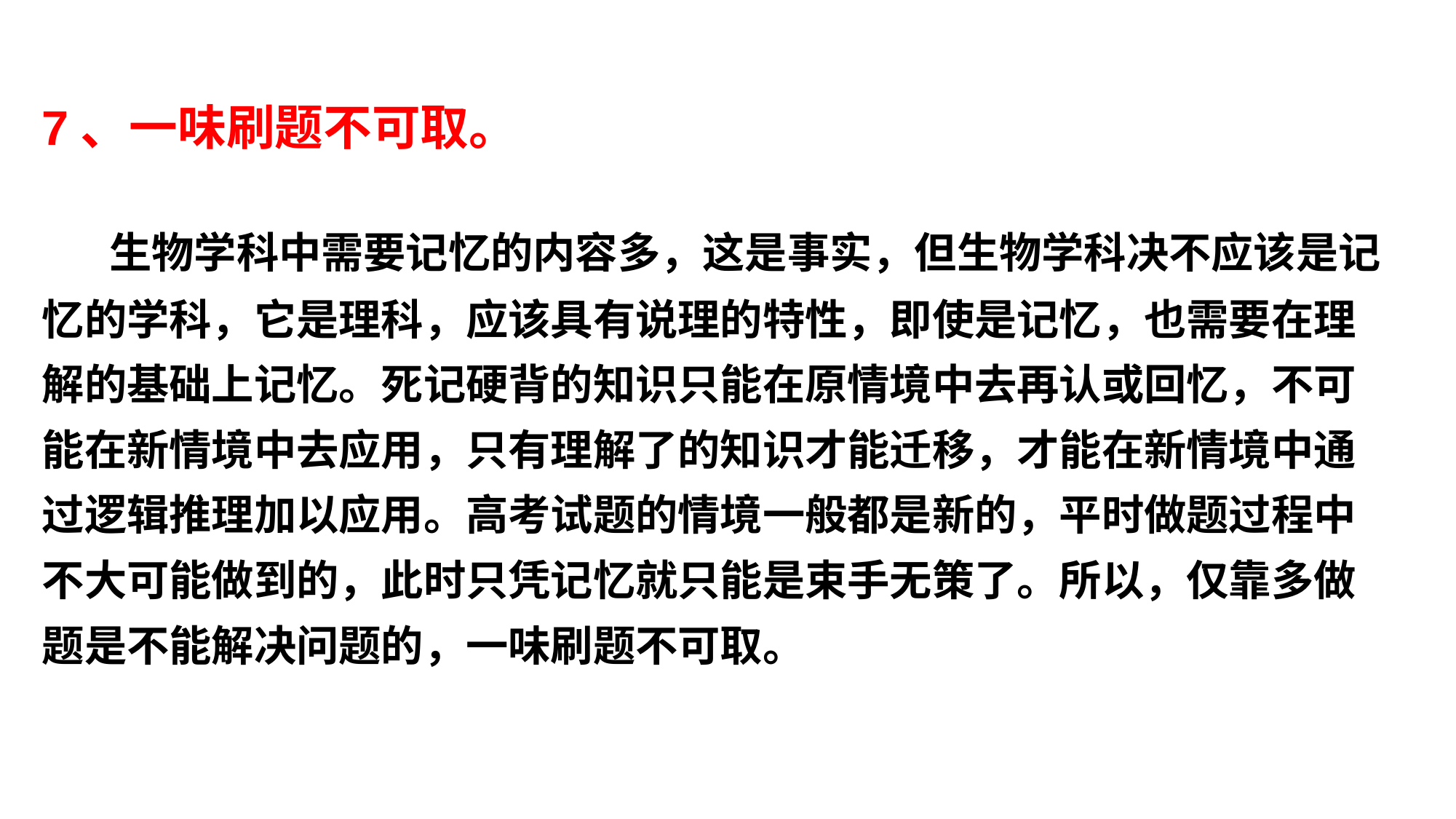

7、一味刷题不可取。

     生物学科中需要记忆的内容多，这是事实，但生物学科决不应该是记忆的学科，它是理科，应该具有说理的特性，即使是记忆，也需要在理解的基础上记忆。死记硬背的知识只能在原情境中去再认或回忆，不可能在新情境中去应用，只有理解了的知识才能迁移，才能在新情境中通过逻辑推理加以应用。高考试题的情境一般都是新的，平时做题过程中不大可能做到的，此时只凭记忆就只能是束手无策了。所以，仅靠多做题是不能解决问题的，一味刷题不可取。